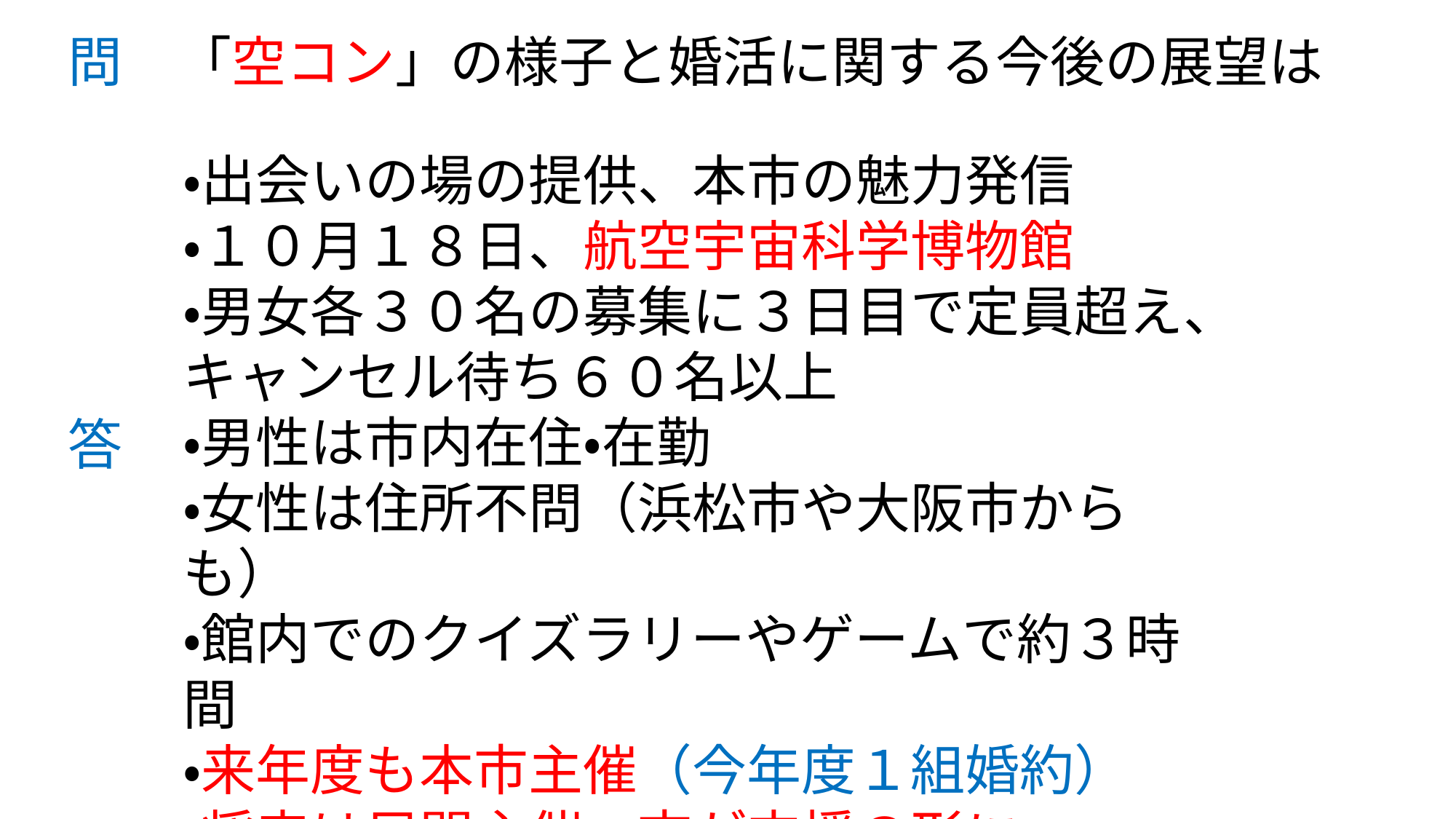

問　「空コン」の様子と婚活に関する今後の展望は
・出会いの場の提供、本市の魅力発信
・１０月１８日、航空宇宙科学博物館
・男女各３０名の募集に３日目で定員超え、キャンセル待ち６０名以上
・男性は市内在住・在勤
・女性は住所不問（浜松市や大阪市からも）
・館内でのクイズラリーやゲームで約３時間
・来年度も本市主催（今年度１組婚約）
・将来は民間主催、市が支援の形に
答